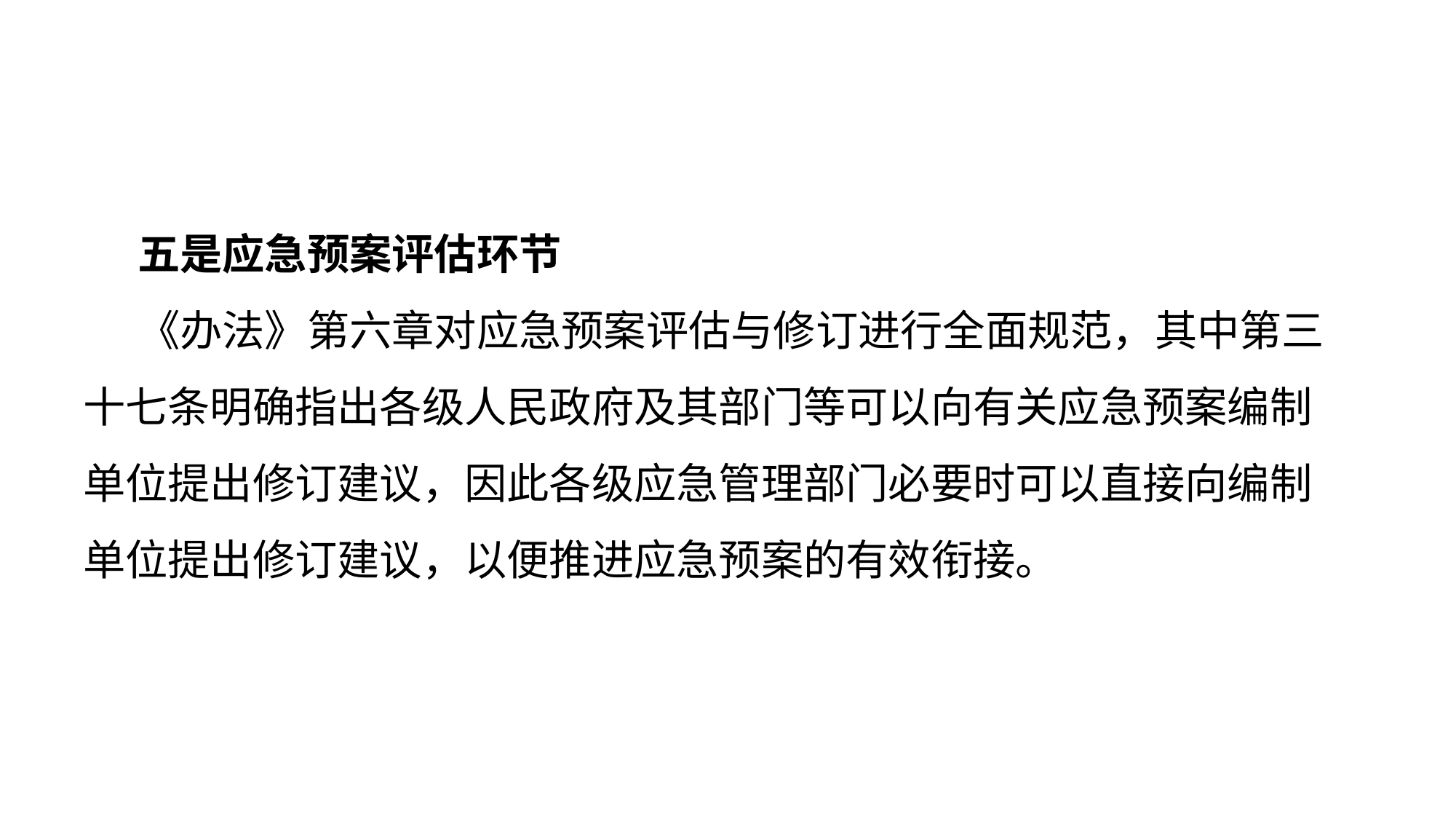

#
五是应急预案评估环节
《办法》第六章对应急预案评估与修订进行全面规范，其中第三十七条明确指出各级人民政府及其部门等可以向有关应急预案编制单位提出修订建议，因此各级应急管理部门必要时可以直接向编制单位提出修订建议，以便推进应急预案的有效衔接。